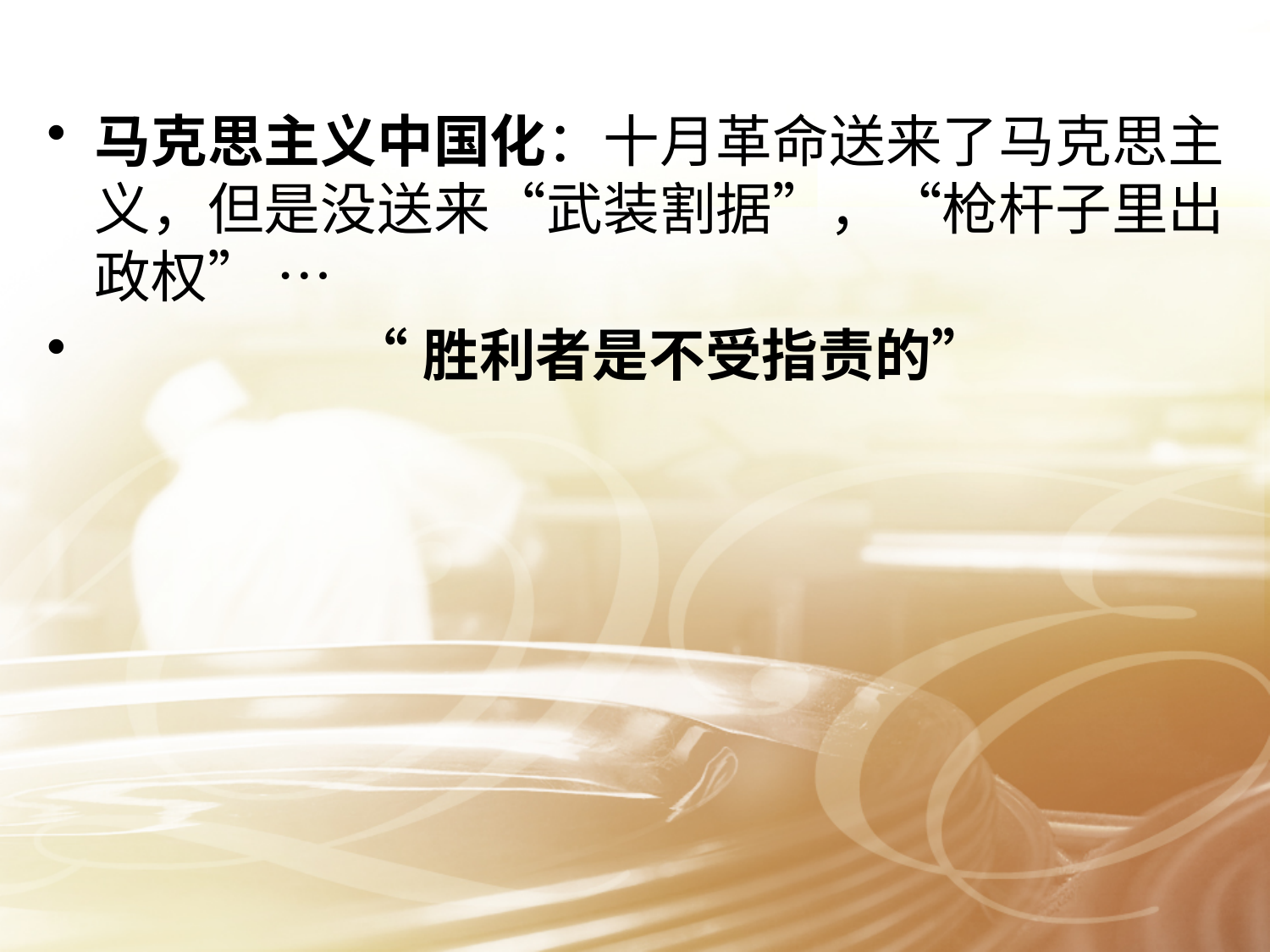

#
马克思主义中国化：十月革命送来了马克思主义，但是没送来“武装割据”，“枪杆子里出政权” …
                    “胜利者是不受指责的”